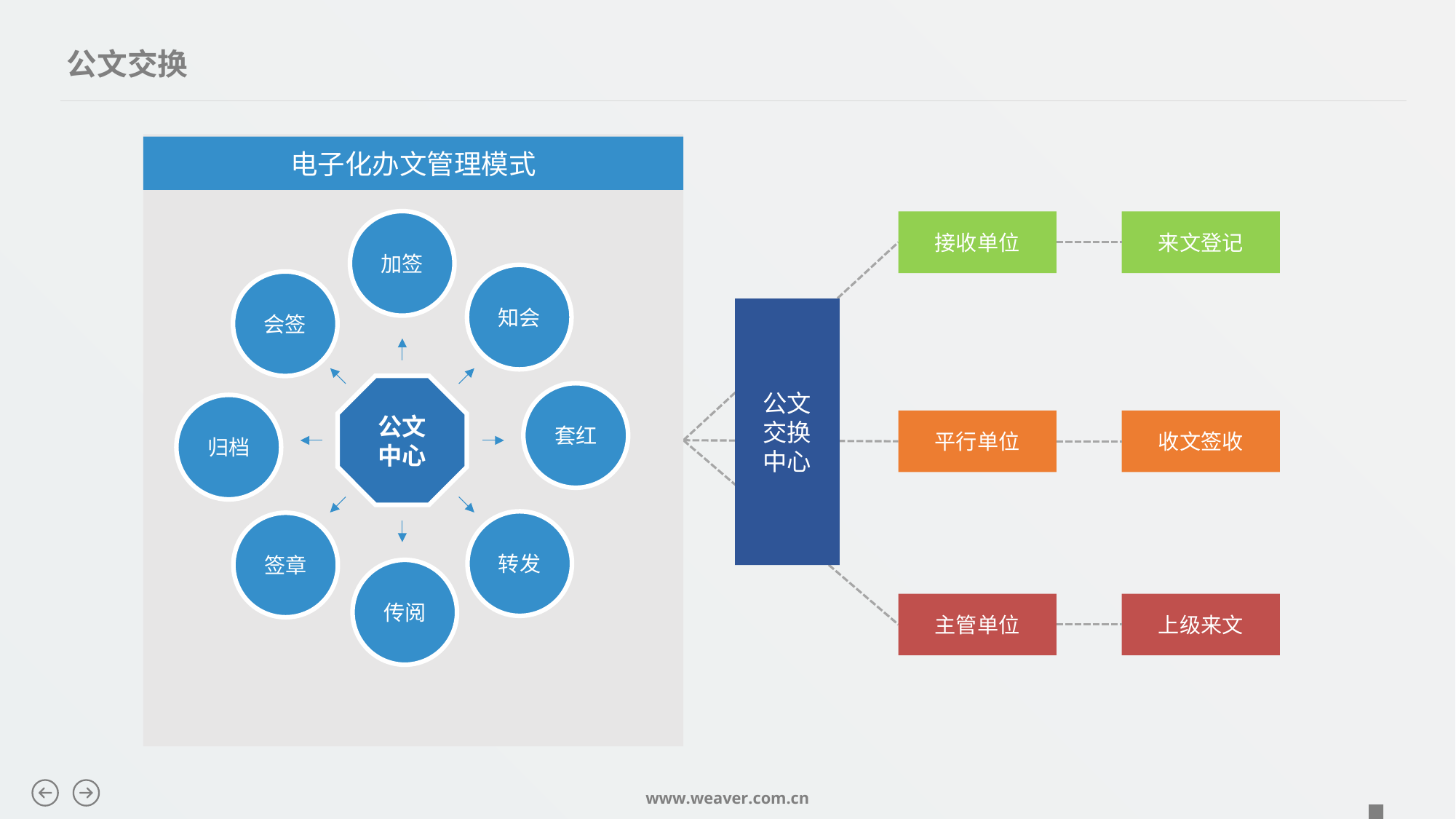

公文交换

电子化办文管理模式
加签
接收单位
来文登记
知会
会签
公文
交换
中心
公文
中心
套红
归档
平行单位
收文签收
转发
签章
传阅
主管单位
上级来文